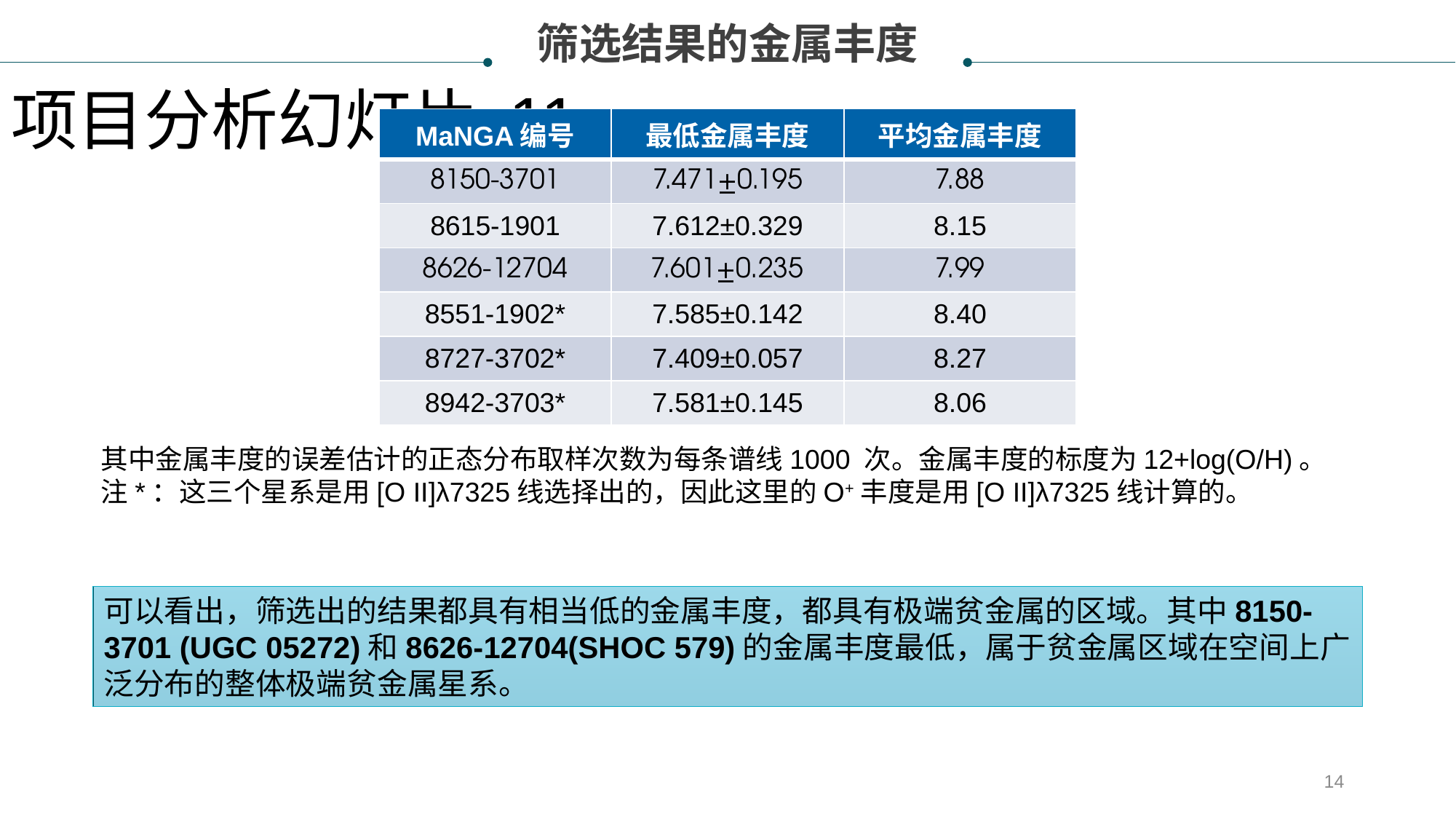

筛选结果的金属丰度
项目分析幻灯片 11
| MaNGA编号 | 最低金属丰度 | 平均金属丰度 |
| --- | --- | --- |
| 8150-3701 | 7.471±0.195 | 7.88 |
| 8615-1901 | 7.612±0.329 | 8.15 |
| 8626-12704 | 7.601±0.235 | 7.99 |
| 8551-1902\* | 7.585±0.142 | 8.40 |
| 8727-3702\* | 7.409±0.057 | 8.27 |
| 8942-3703\* | 7.581±0.145 | 8.06 |
其中金属丰度的误差估计的正态分布取样次数为每条谱线1000 次。金属丰度的标度为12+log(O/H)。
注*：这三个星系是用[O II]λ7325线选择出的，因此这里的O+丰度是用[O II]λ7325线计算的。
可以看出，筛选出的结果都具有相当低的金属丰度，都具有极端贫金属的区域。其中8150-3701 (UGC 05272)和8626-12704(SHOC 579)的金属丰度最低，属于贫金属区域在空间上广泛分布的整体极端贫金属星系。
14